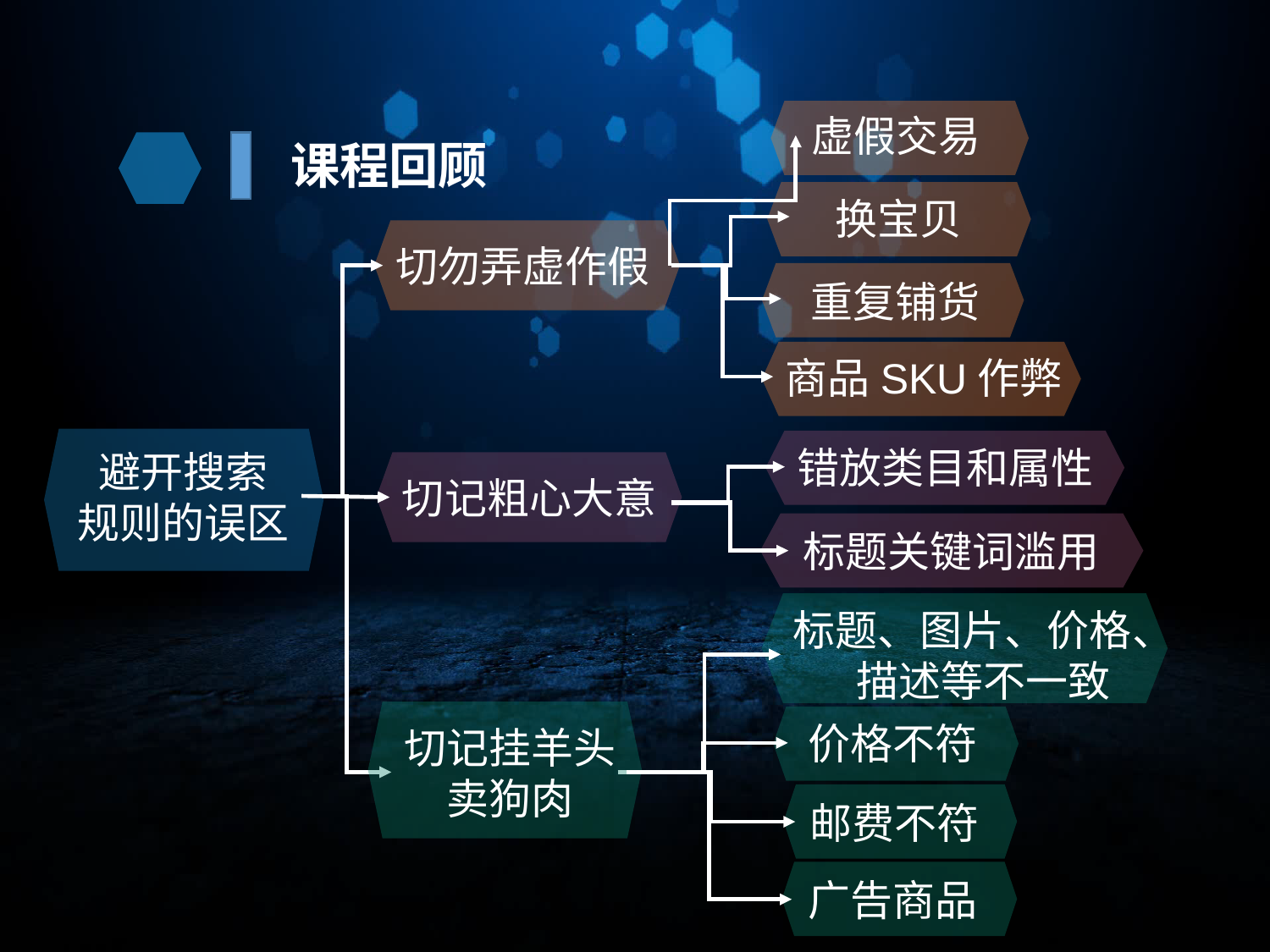

虚假交易
课程回顾

换宝贝

切勿弄虚作假

重复铺货

商品SKU作弊

错放类目和属性
避开搜索
规则的误区

切记粗心大意

标题关键词滥用

标题、图片、价格、
描述等不一致

价格不符
切记挂羊头
卖狗肉

邮费不符

广告商品